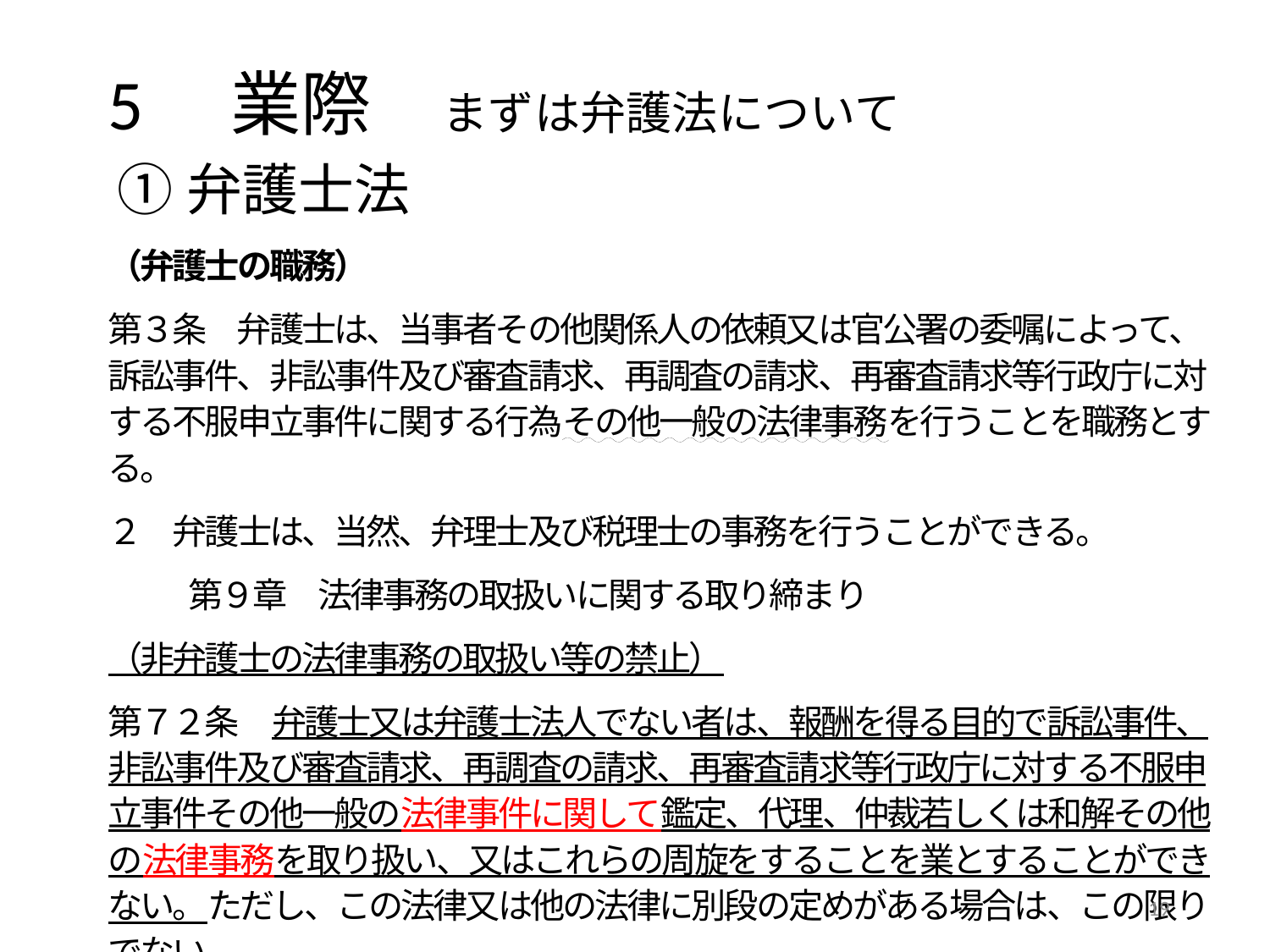

# 5　業際　まずは弁護法について
 ①弁護士法
（弁護士の職務）
第３条　弁護士は、当事者その他関係人の依頼又は官公署の委嘱によって、訴訟事件、非訟事件及び審査請求、再調査の請求、再審査請求等行政庁に対する不服申立事件に関する行為その他一般の法律事務を行うことを職務とする。
２　弁護士は、当然、弁理士及び税理士の事務を行うことができる。
 　　第９章　法律事務の取扱いに関する取り締まり
（非弁護士の法律事務の取扱い等の禁止）
第７２条　弁護士又は弁護士法人でない者は、報酬を得る目的で訴訟事件、非訟事件及び審査請求、再調査の請求、再審査請求等行政庁に対する不服申立事件その他一般の法律事件に関して鑑定、代理、仲裁若しくは和解その他の法律事務を取り扱い、又はこれらの周旋をすることを業とすることができない。ただし、この法律又は他の法律に別段の定めがある場合は、この限りでない。

19